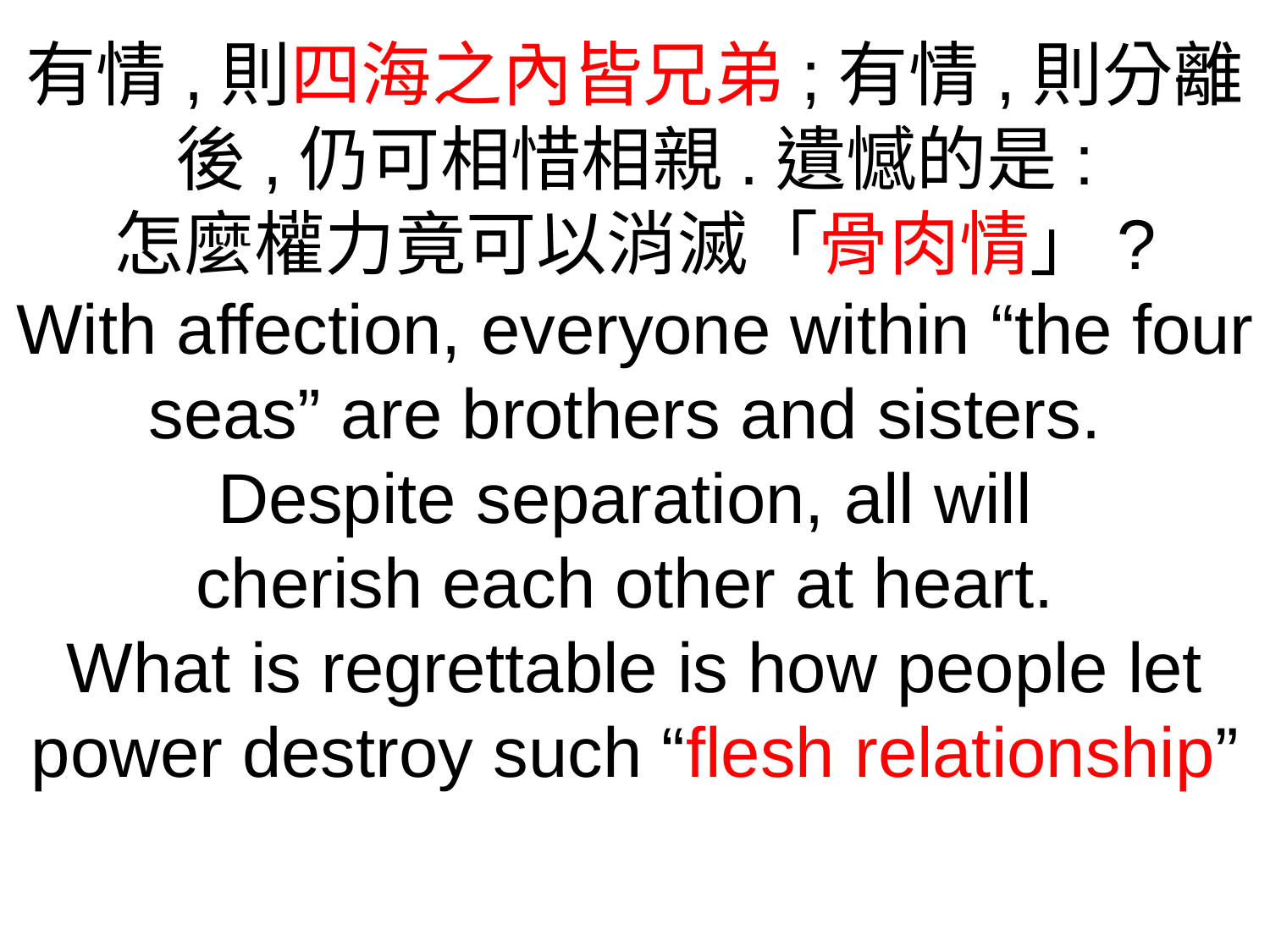

有情,則四海之內皆兄弟;有情,則分離後,仍可相惜相親.遺憾的是:
怎麼權力竟可以消滅「骨肉情」?
With affection, everyone within “the four seas” are brothers and sisters.
Despite separation, all will
cherish each other at heart.
What is regrettable is how people let power destroy such “flesh relationship”